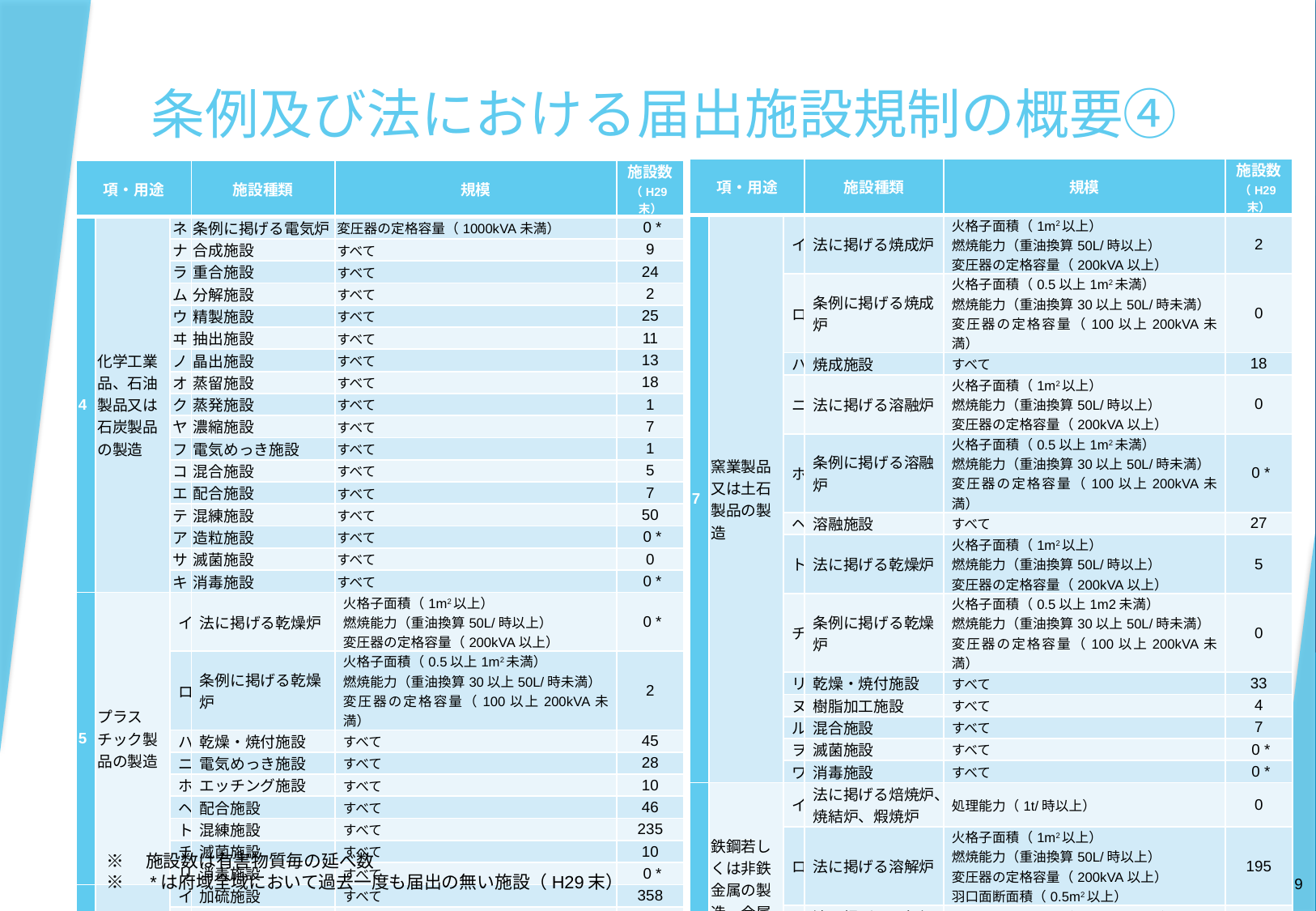

# 条例及び法における届出施設規制の概要④
| 項・用途 |  |  | 施設種類 | 規模 | 施設数（H29末） |
| --- | --- | --- | --- | --- | --- |
| 7 | 窯業製品又は土石製品の製造 | イ | 法に掲げる焼成炉 | 火格子面積（1m2以上） 燃焼能力（重油換算50L/時以上） 変圧器の定格容量（200kVA以上） | 2 |
|  |  | ロ | 条例に掲げる焼成炉 | 火格子面積（0.5以上1m2未満） 燃焼能力（重油換算30以上50L/時未満） 変圧器の定格容量（100以上200kVA未満） | 0 |
|  |  | ハ | 焼成施設 | すべて | 18 |
|  |  | ニ | 法に掲げる溶融炉 | 火格子面積（1m2以上） 燃焼能力（重油換算50L/時以上） 変圧器の定格容量（200kVA以上） | 0 |
|  |  | ホ | 条例に掲げる溶融炉 | 火格子面積（0.5以上1m2未満） 燃焼能力（重油換算30以上50L/時未満） 変圧器の定格容量（100以上200kVA未満） | 0 \* |
|  |  | ヘ | 溶融施設 | すべて | 27 |
|  |  | ト | 法に掲げる乾燥炉 | 火格子面積（1m2以上） 燃焼能力（重油換算50L/時以上） 変圧器の定格容量（200kVA以上） | 5 |
|  |  | チ | 条例に掲げる乾燥炉 | 火格子面積（0.5以上1m2未満） 燃焼能力（重油換算30以上50L/時未満） 変圧器の定格容量（100以上200kVA未満） | 0 |
|  |  | リ | 乾燥・焼付施設 | すべて | 33 |
|  |  | ヌ | 樹脂加工施設 | すべて | 4 |
|  |  | ル | 混合施設 | すべて | 7 |
|  |  | ヲ | 滅菌施設 | すべて | 0 \* |
|  |  | ワ | 消毒施設 | すべて | 0 \* |
| 8 | 鉄鋼若しくは非鉄金属の製造、金属製品の製造又は機械若しくは機械器具の製造 | イ | 法に掲げる焙焼炉、焼結炉、煆焼炉 | 処理能力（1t/時以上） | 0 |
|  |  | ロ | 法に掲げる溶解炉 | 火格子面積（1m2以上） 燃焼能力（重油換算50L/時以上） 変圧器の定格容量（200kVA以上） 羽口面断面積（0.5m2以上） | 195 |
|  |  | ハ | 法に掲げる電気炉 | 変圧器の定格容量（1000kVA以上） | 5 |
|  |  | ニ | 法に掲げる焙焼炉、焼結炉、溶鉱炉、転炉、溶解炉 | 処理能力（0.5t/時以上） 火格子面積（0.5m2以上） 羽口面断面積（0.2m2以上） 燃焼能力（重油換算20L/時以上） | 3 |
|  |  | ホ | 法に掲げる溶解炉 | 燃焼能力（重油換算10L/時以上） 変圧器の定格容量（40kVA以上） | 77 |
|  |  | ヘ | 法に掲げる溶解炉 | 燃焼能力（重油換算4L/時以上） 変圧器の定格容量（20kVA以上） | 0 \* |
| 項・用途 |  |  | 施設種類 | 規模 | 施設数（H29末） |
| --- | --- | --- | --- | --- | --- |
| 4 | 化学工業品、石油製品又は石炭製品の製造 | ネ | 条例に掲げる電気炉 | 変圧器の定格容量（1000kVA未満） | 0 \* |
|  |  | ナ | 合成施設 | すべて | 9 |
|  |  | ラ | 重合施設 | すべて | 24 |
|  |  | ム | 分解施設 | すべて | 2 |
|  |  | ウ | 精製施設 | すべて | 25 |
|  |  | ヰ | 抽出施設 | すべて | 11 |
|  |  | ノ | 晶出施設 | すべて | 13 |
|  |  | オ | 蒸留施設 | すべて | 18 |
|  |  | ク | 蒸発施設 | すべて | 1 |
|  |  | ヤ | 濃縮施設 | すべて | 7 |
|  |  | フ | 電気めっき施設 | すべて | 1 |
|  |  | コ | 混合施設 | すべて | 5 |
|  |  | エ | 配合施設 | すべて | 7 |
|  |  | テ | 混練施設 | すべて | 50 |
|  |  | ア | 造粒施設 | すべて | 0 \* |
|  |  | サ | 滅菌施設 | すべて | 0 |
|  |  | キ | 消毒施設 | すべて | 0 \* |
| 5 | プラスチック製品の製造 | イ | 法に掲げる乾燥炉 | 火格子面積（1m2以上） 燃焼能力（重油換算50L/時以上） 変圧器の定格容量（200kVA以上） | 0 \* |
|  |  | ロ | 条例に掲げる乾燥炉 | 火格子面積（0.5以上1m2未満） 燃焼能力（重油換算30以上50L/時未満） 変圧器の定格容量（100以上200kVA未満） | 2 |
|  |  | ハ | 乾燥・焼付施設 | すべて | 45 |
|  |  | ニ | 電気めっき施設 | すべて | 28 |
|  |  | ホ | エッチング施設 | すべて | 10 |
|  |  | ヘ | 配合施設 | すべて | 46 |
|  |  | ト | 混練施設 | すべて | 235 |
|  |  | チ | 滅菌施設 | すべて | 10 |
|  |  | リ | 消毒施設 | すべて | 0 \* |
| 6 | ゴム製品の製造 | イ | 加硫施設 | すべて | 358 |
|  |  | ロ | 混練施設 | すべて | 48 |
|  |  | ハ | 滅菌施設 | すべて | 0 \* |
|  |  | ニ | 消毒施設 | すべて | 0 \* |

※　施設数は有害物質毎の延べ数
※　*は府域全域において過去一度も届出の無い施設（H29末）
9